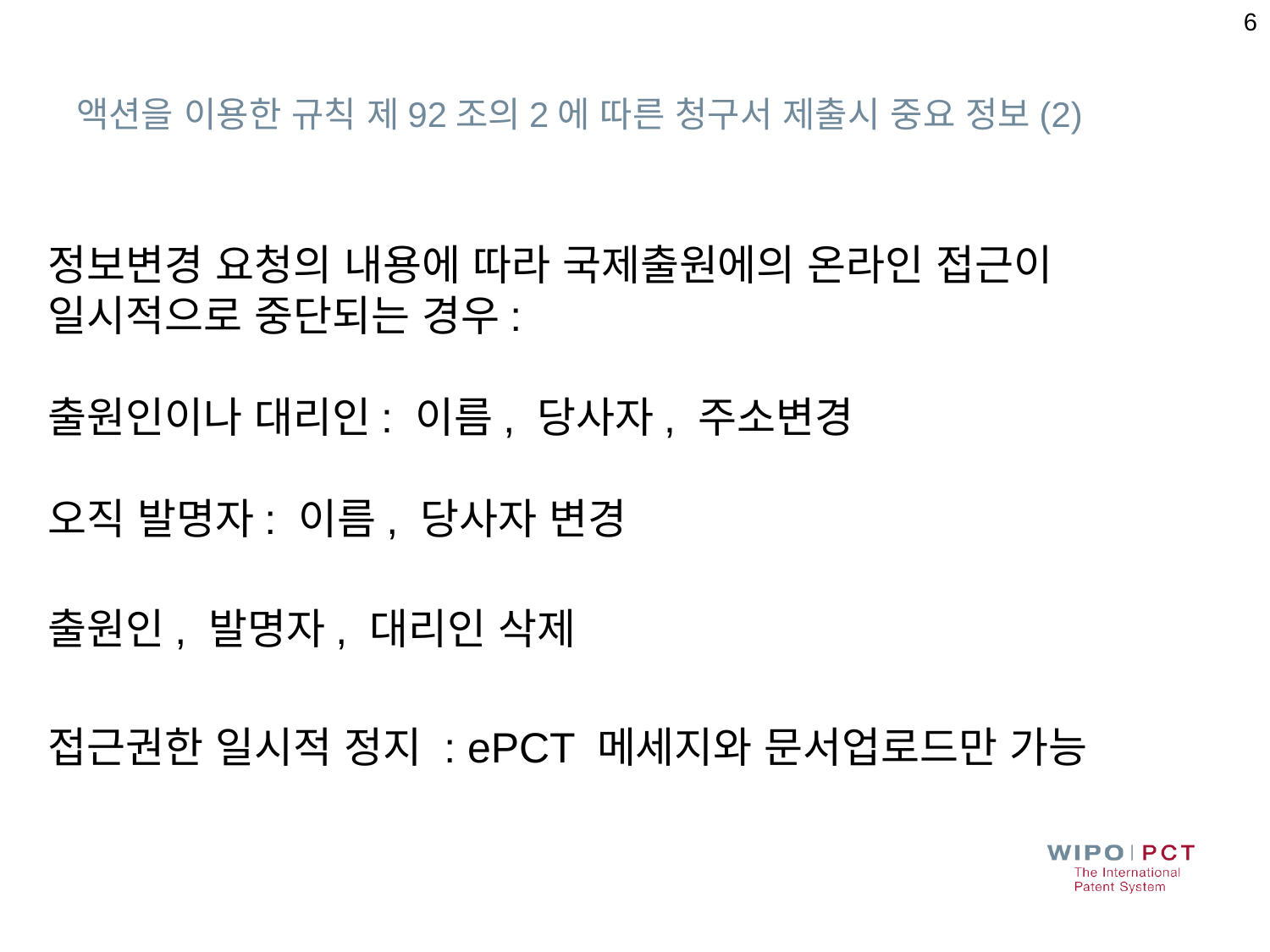

6
# 액션을 이용한 규칙 제92조의2에 따른 청구서 제출시 중요 정보(2)

정보변경 요청의 내용에 따라 국제출원에의 온라인 접근이 일시적으로 중단되는 경우:
출원인이나 대리인: 이름, 당사자, 주소변경
오직 발명자: 이름, 당사자 변경
출원인, 발명자, 대리인 삭제

접근권한 일시적 정지 : ePCT 메세지와 문서업로드만 가능